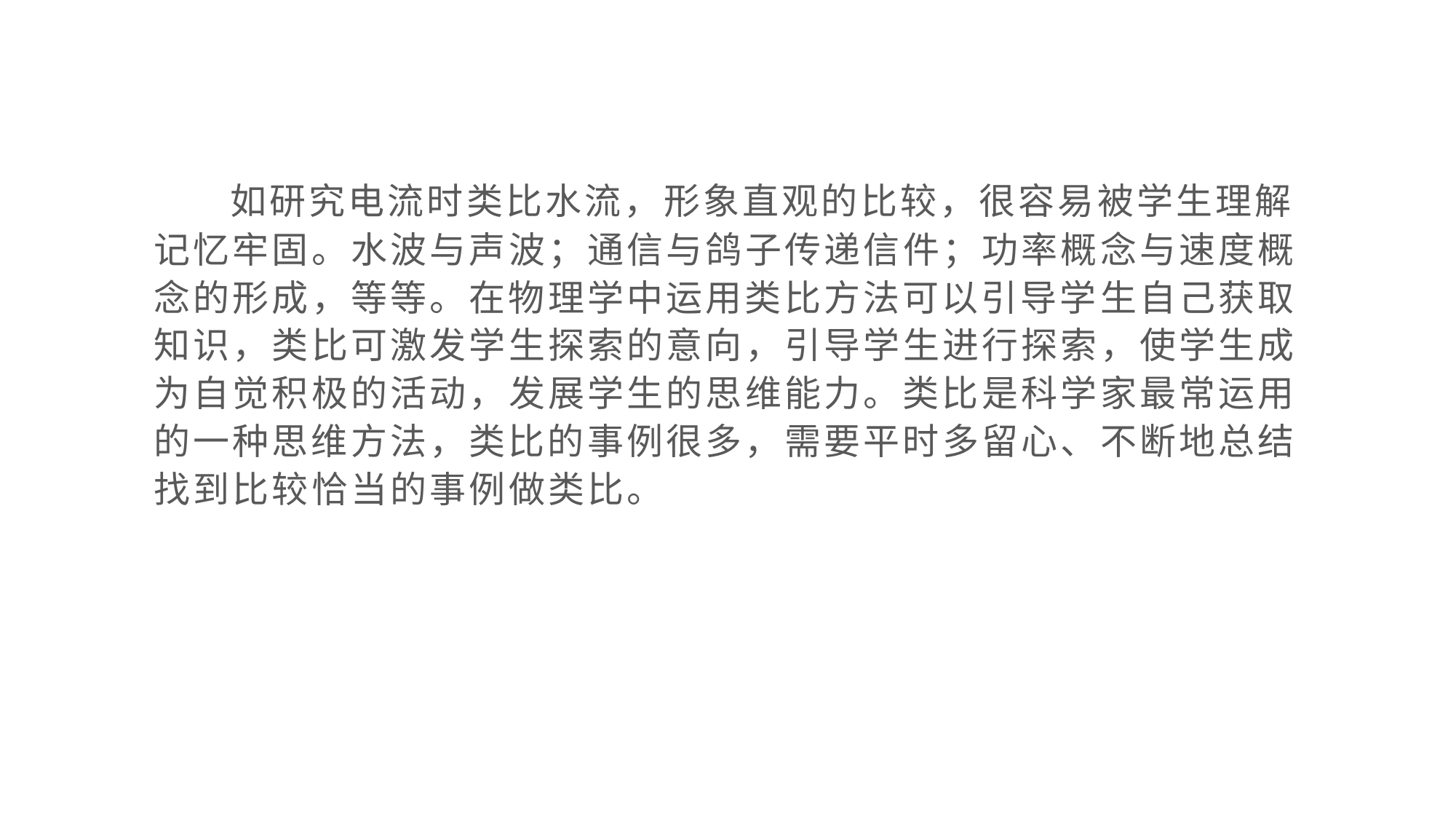

如研究电流时类比水流，形象直观的比较，很容易被学生理解记忆牢固。水波与声波；通信与鸽子传递信件；功率概念与速度概念的形成，等等。在物理学中运用类比方法可以引导学生自己获取知识，类比可激发学生探索的意向，引导学生进行探索，使学生成为自觉积极的活动，发展学生的思维能力。类比是科学家最常运用的一种思维方法，类比的事例很多，需要平时多留心、不断地总结找到比较恰当的事例做类比。